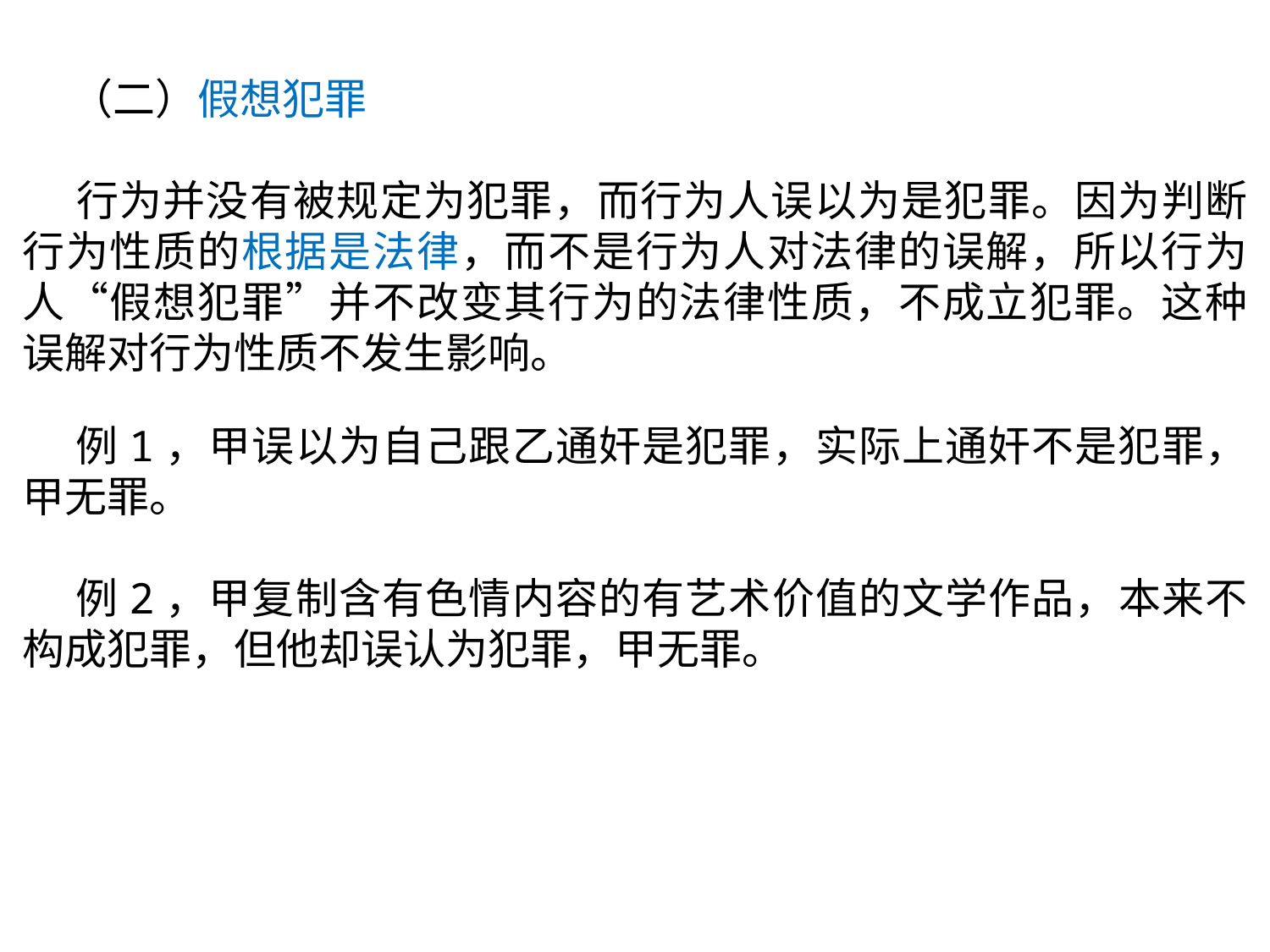

（二）假想犯罪

    行为并没有被规定为犯罪，而行为人误以为是犯罪。因为判断行为性质的根据是法律，而不是行为人对法律的误解，所以行为人“假想犯罪”并不改变其行为的法律性质，不成立犯罪。这种误解对行为性质不发生影响。

    例1，甲误以为自己跟乙通奸是犯罪，实际上通奸不是犯罪，甲无罪。

    例2，甲复制含有色情内容的有艺术价值的文学作品，本来不构成犯罪，但他却误认为犯罪，甲无罪。